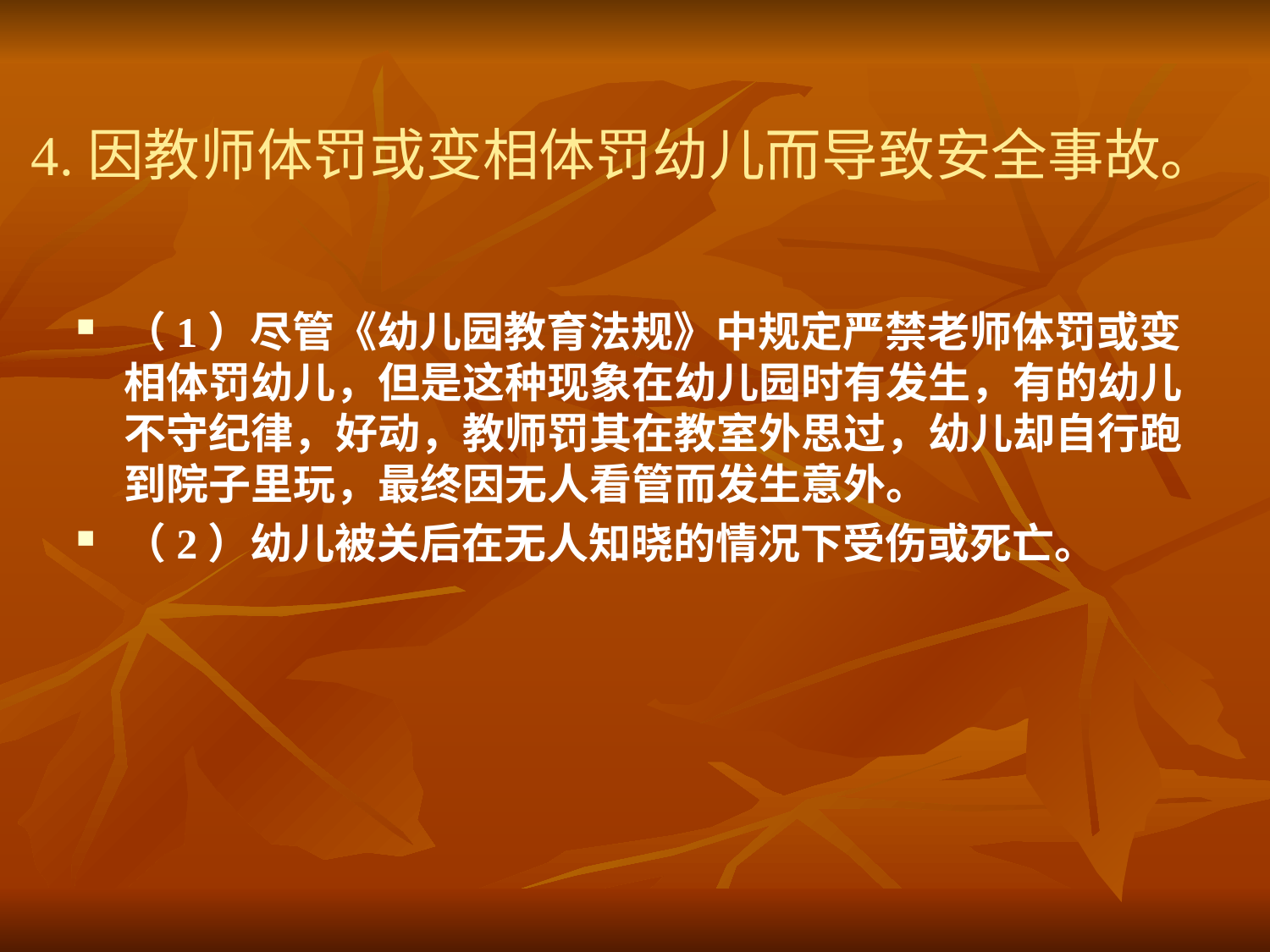

# 4.因教师体罚或变相体罚幼儿而导致安全事故。

（1）尽管《幼儿园教育法规》中规定严禁老师体罚或变相体罚幼儿，但是这种现象在幼儿园时有发生，有的幼儿不守纪律，好动，教师罚其在教室外思过，幼儿却自行跑到院子里玩，最终因无人看管而发生意外。
（2）幼儿被关后在无人知晓的情况下受伤或死亡。